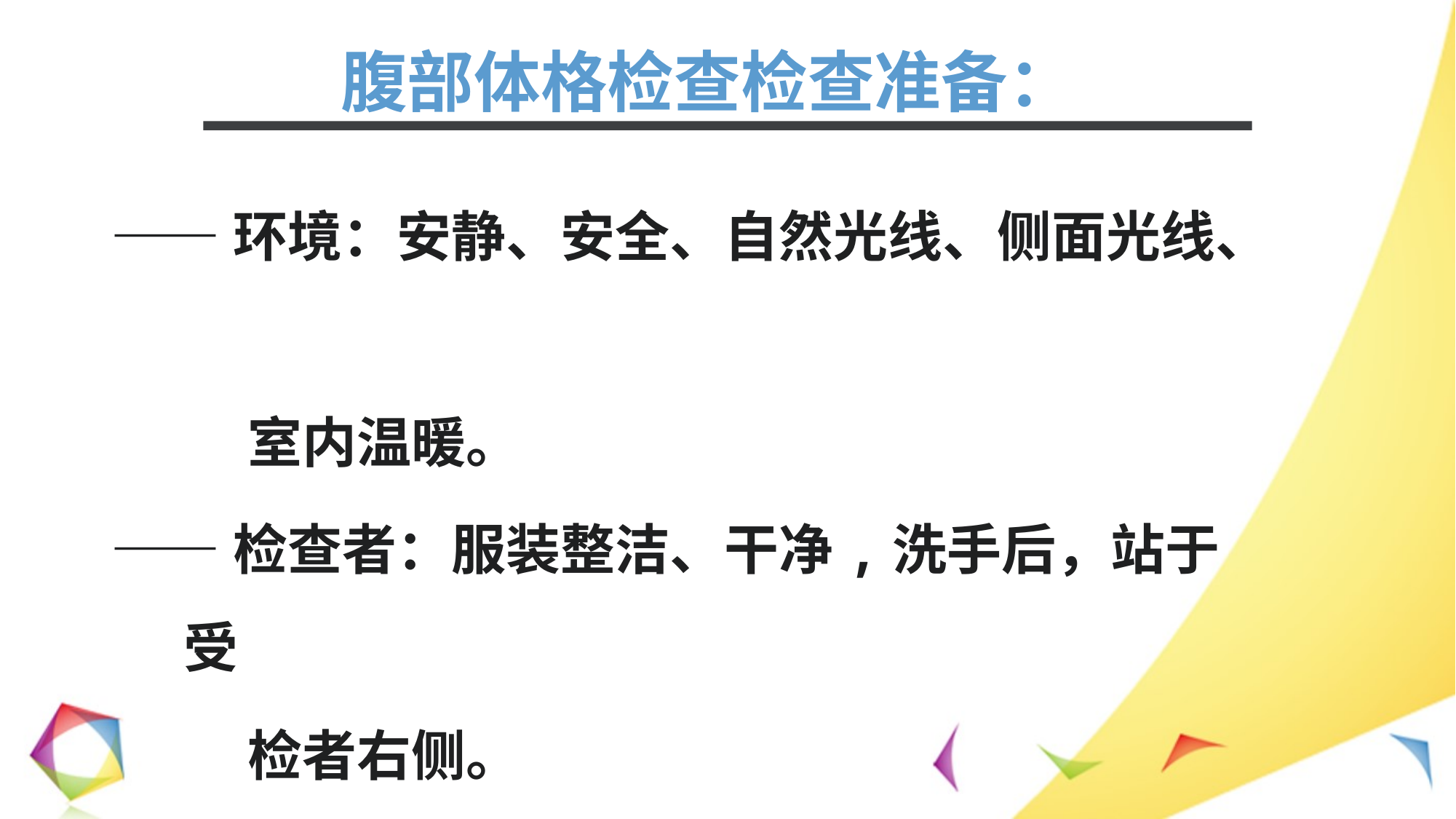

腹部体格检查检查准备：

# ——环境：安静、安全、自然光线、侧面光线、
          室内温暖。
——检查者：服装整洁、干净,洗手后，站于受
          检者右侧。
——物品准备：直尺、软尺、听诊器等。